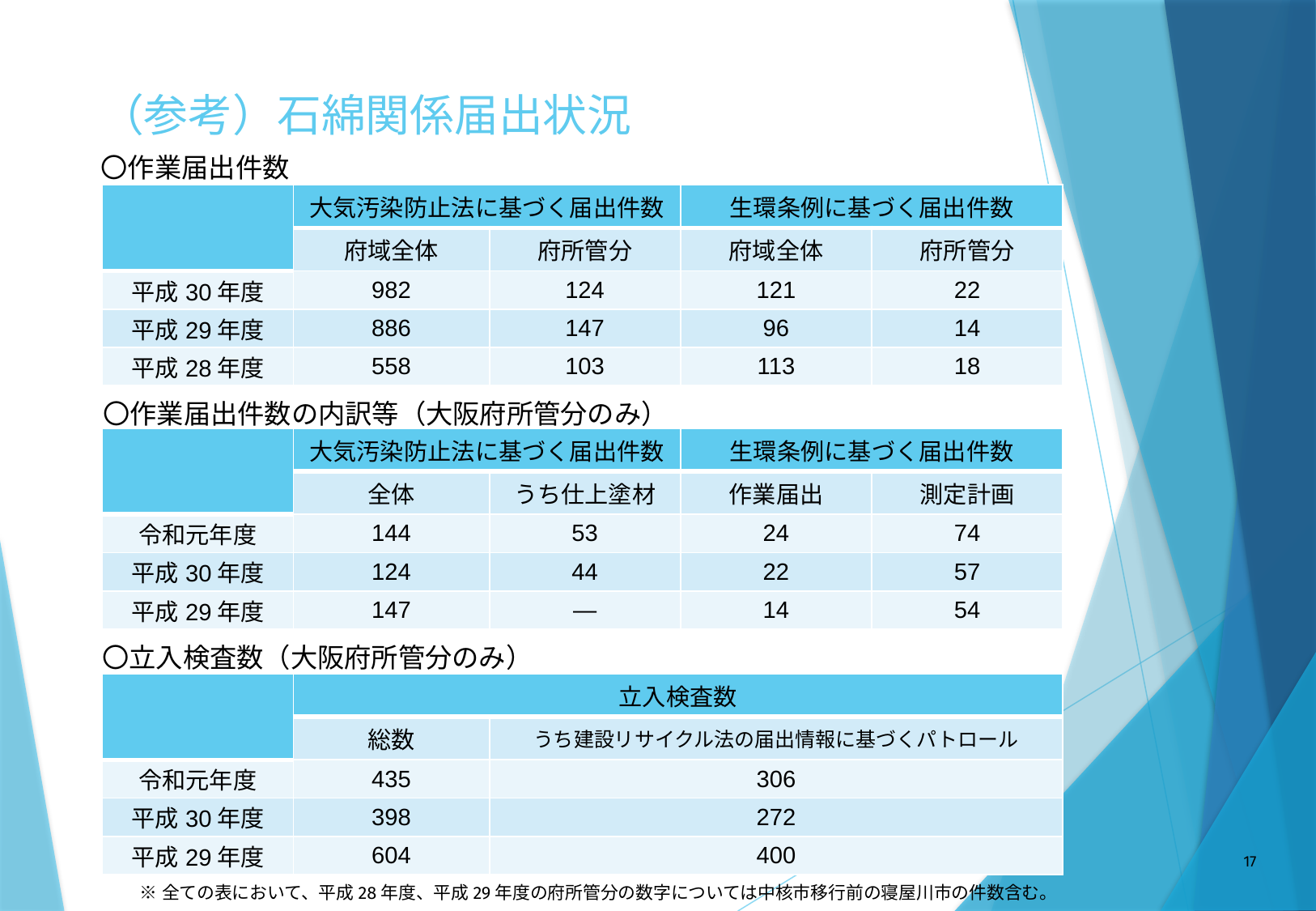

# （参考）石綿関係届出状況
〇作業届出件数
|  | 大気汚染防止法に基づく届出件数 |  | 生環条例に基づく届出件数 |  |
| --- | --- | --- | --- | --- |
|  | 府域全体 | 府所管分 | 府域全体 | 府所管分 |
| 平成30年度 | 982 | 124 | 121 | 22 |
| 平成29年度 | 886 | 147 | 96 | 14 |
| 平成28年度 | 558 | 103 | 113 | 18 |
〇作業届出件数の内訳等（大阪府所管分のみ）
|  | 大気汚染防止法に基づく届出件数 |  | 生環条例に基づく届出件数 |  |
| --- | --- | --- | --- | --- |
|  | 全体 | うち仕上塗材 | 作業届出 | 測定計画 |
| 令和元年度 | 144 | 53 | 24 | 74 |
| 平成30年度 | 124 | 44 | 22 | 57 |
| 平成29年度 | 147 | ― | 14 | 54 |
〇立入検査数（大阪府所管分のみ）
|  | 立入検査数 |  |
| --- | --- | --- |
|  | 総数 | うち建設リサイクル法の届出情報に基づくパトロール |
| 令和元年度 | 435 | 306 |
| 平成30年度 | 398 | 272 |
| 平成29年度 | 604 | 400 |
17
※全ての表において、平成28年度、平成29年度の府所管分の数字については中核市移行前の寝屋川市の件数含む。